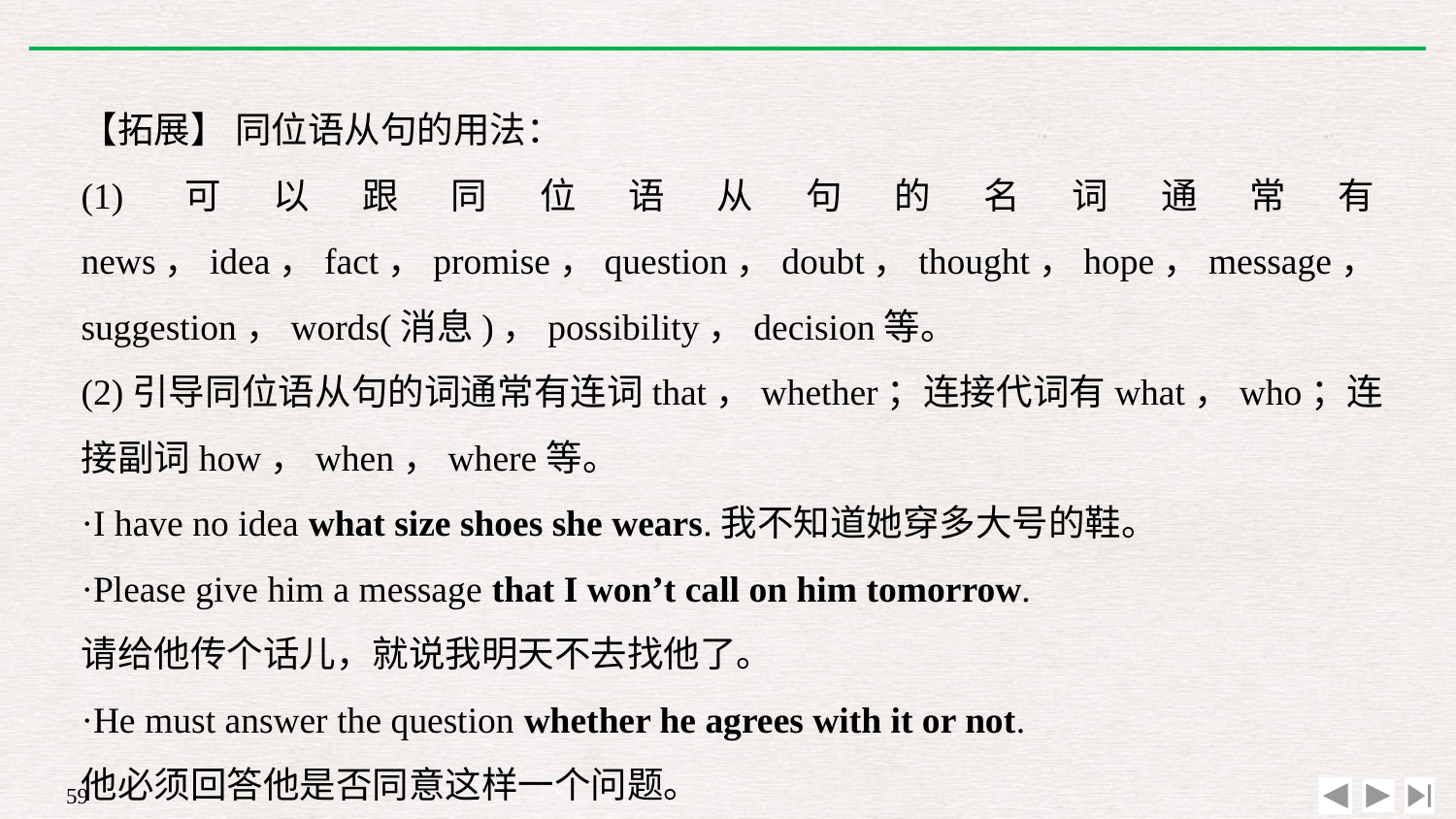

【拓展】 同位语从句的用法：
(1)可以跟同位语从句的名词通常有news，idea，fact，promise，question，doubt，thought，hope，message，suggestion，words(消息)，possibility，decision等。
(2)引导同位语从句的词通常有连词that，whether；连接代词有what，who；连接副词how，when，where等。
·I have no idea what size shoes she wears.我不知道她穿多大号的鞋。
·Please give him a message that I won’t call on him tomorrow.
请给他传个话儿，就说我明天不去找他了。
·He must answer the question whether he agrees with it or not.
他必须回答他是否同意这样一个问题。